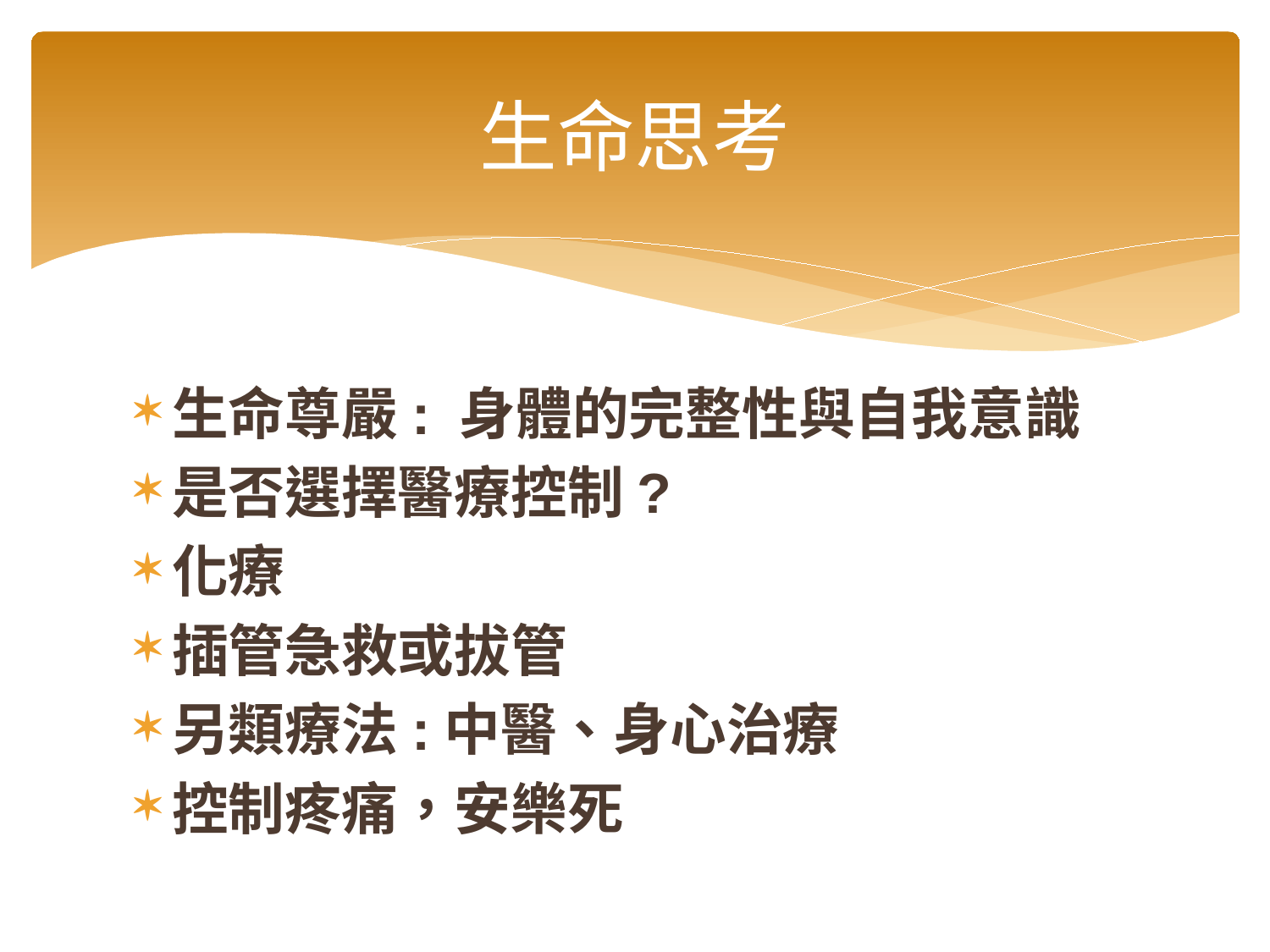

# 生命思考
生命尊嚴: 身體的完整性與自我意識
是否選擇醫療控制?
化療
插管急救或拔管
另類療法:中醫、身心治療
控制疼痛，安樂死